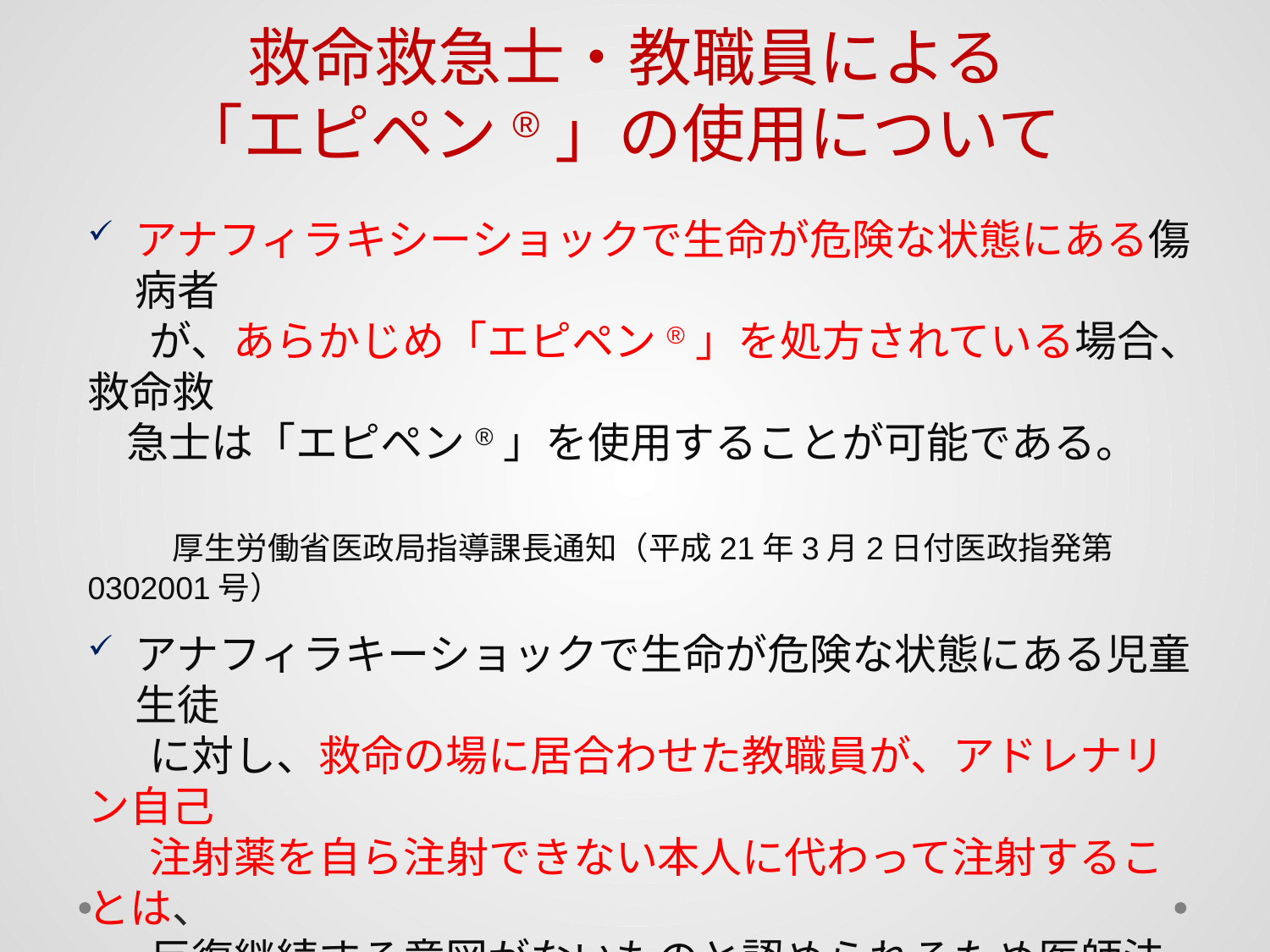

救命救急士・教職員による
「エピペン®」の使用について
アナフィラキシーショックで生命が危険な状態にある傷病者
 　が、あらかじめ「エピペン®」を処方されている場合、救命救
   急士は「エピペン®」を使用することが可能である。
　　厚生労働省医政局指導課長通知（平成21年3月2日付医政指発第0302001号）
アナフィラキーショックで生命が危険な状態にある児童生徒
 　に対し、救命の場に居合わせた教職員が、アドレナリン自己
 　注射薬を自ら注射できない本人に代わって注射することは、
 　反復継続する意図がないものと認められるため医師法第17
 　条によって禁止されている医師の免許を有しない者による
   医業に当たらず、医師法違反にならない。
    　　平成21年7月6日
           文部科学省スポーツ・青少年学校健康教育課長より医政局医事課長宛
            の「医師法第17条の解釈について」の照会